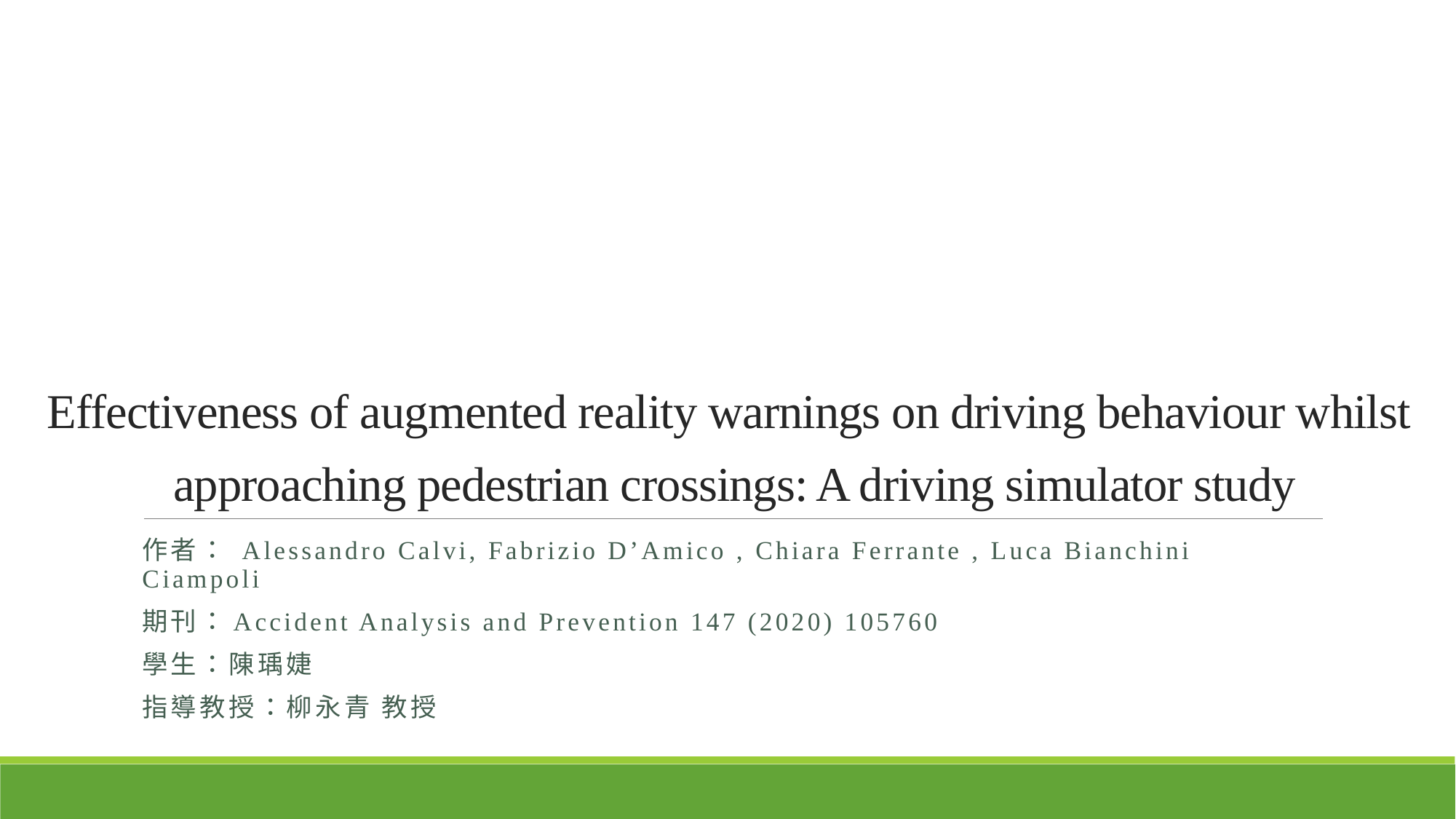

# Effectiveness of augmented reality warnings on driving behaviour whilst  approaching pedestrian crossings: A driving simulator study
作者： Alessandro Calvi, Fabrizio D’Amico , Chiara Ferrante , Luca Bianchini Ciampoli
期刊：Accident Analysis and Prevention 147 (2020) 105760
學生：陳瑀婕
指導教授：柳永青 教授